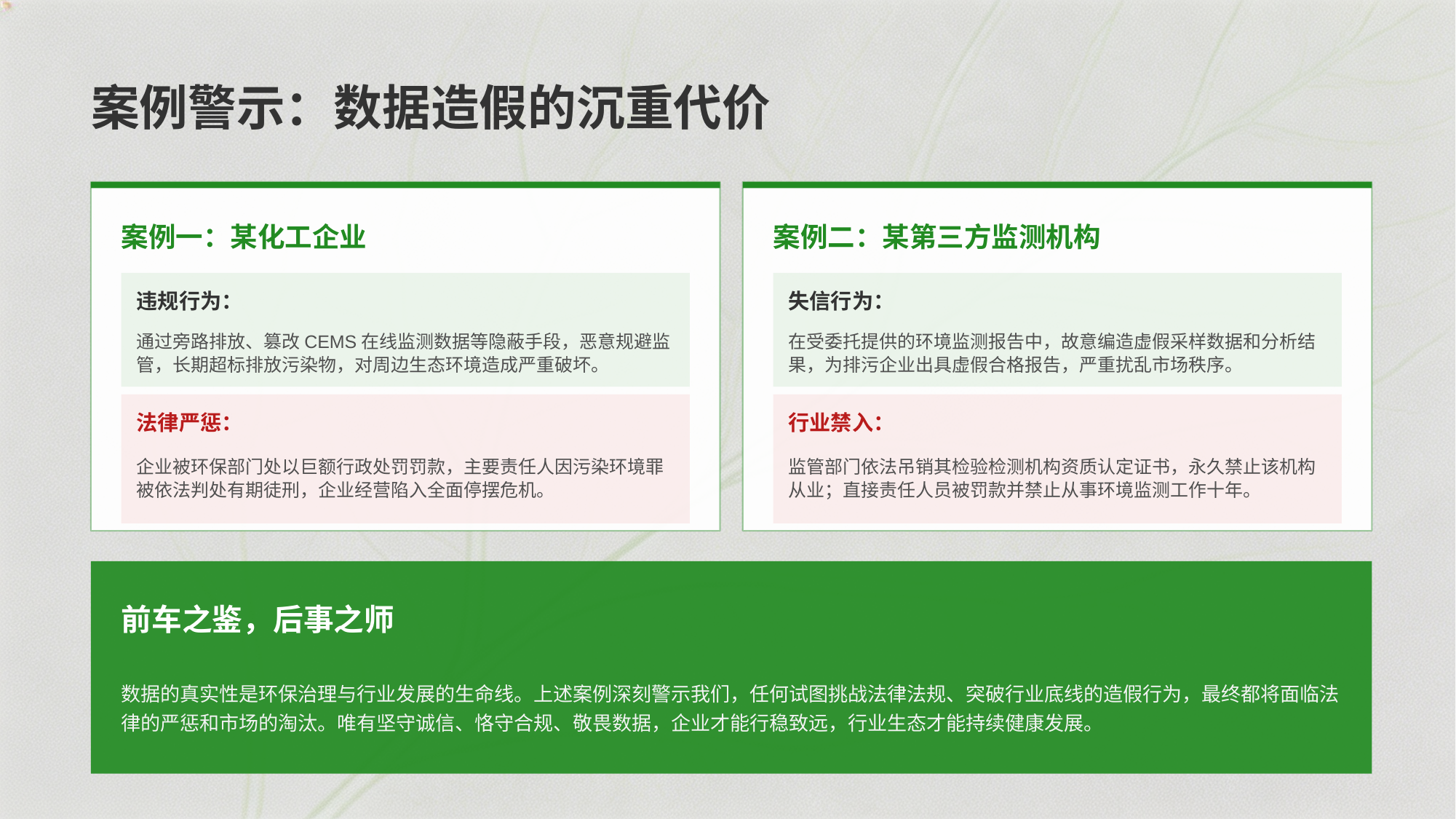

案例警示：数据造假的沉重代价

案例一：某化工企业
案例二：某第三方监测机构

违规行为：
失信行为：
通过旁路排放、篡改CEMS在线监测数据等隐蔽手段，恶意规避监管，长期超标排放污染物，对周边生态环境造成严重破坏。
在受委托提供的环境监测报告中，故意编造虚假采样数据和分析结果，为排污企业出具虚假合格报告，严重扰乱市场秩序。

法律严惩：
行业禁入：
企业被环保部门处以巨额行政处罚罚款，主要责任人因污染环境罪被依法判处有期徒刑，企业经营陷入全面停摆危机。
监管部门依法吊销其检验检测机构资质认定证书，永久禁止该机构从业；直接责任人员被罚款并禁止从事环境监测工作十年。

前车之鉴，后事之师
数据的真实性是环保治理与行业发展的生命线。上述案例深刻警示我们，任何试图挑战法律法规、突破行业底线的造假行为，最终都将面临法律的严惩和市场的淘汰。唯有坚守诚信、恪守合规、敬畏数据，企业才能行稳致远，行业生态才能持续健康发展。